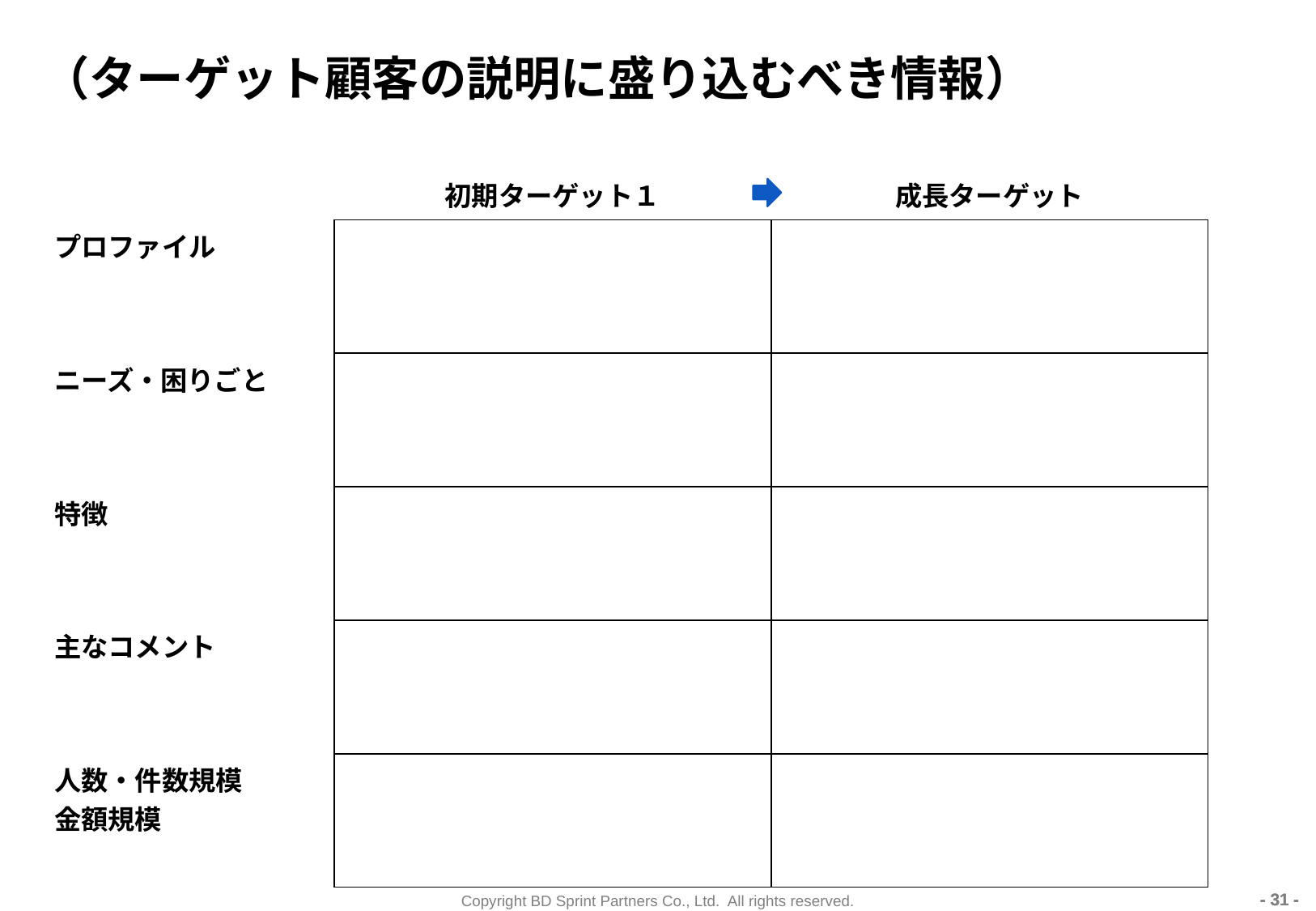

# （ターゲット顧客の説明に盛り込むべき情報）
|  | 初期ターゲット１ | 成長ターゲット |
| --- | --- | --- |
| プロファイル |  |  |
| ニーズ・困りごと |  |  |
| 特徴 |  |  |
| 主なコメント |  |  |
| 人数・件数規模 金額規模 |  |  |